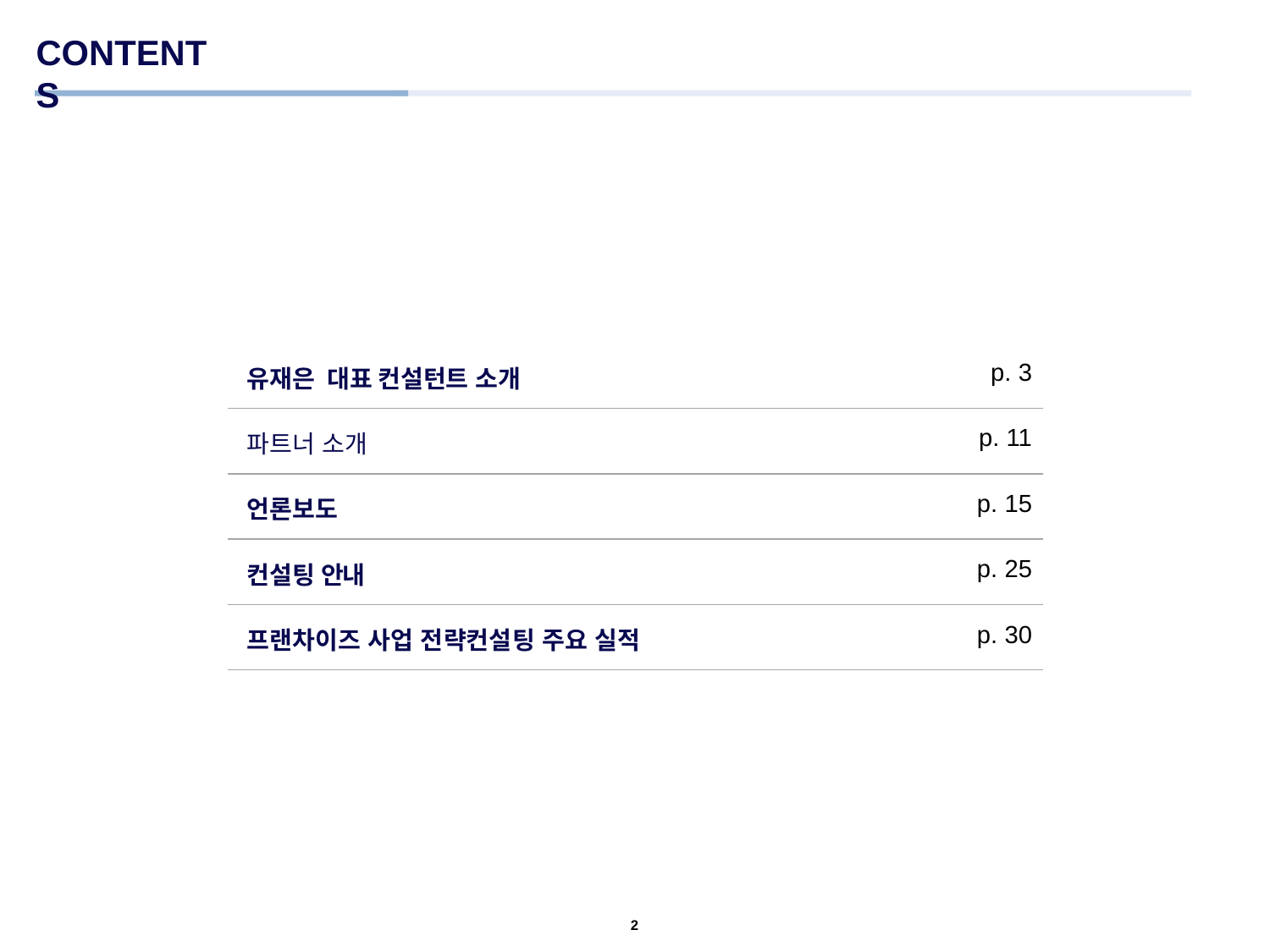

# CONTENTS

| 유재은 대표 컨설턴트 소개 | p. 3 |
| --- | --- |
| 파트너 소개 | p. 11 |
| 언론보도 | p. 15 |
| 컨설팅 안내 | p. 25 |
| 프랜차이즈 사업 전략컨설팅 주요 실적 | p. 30 |
2